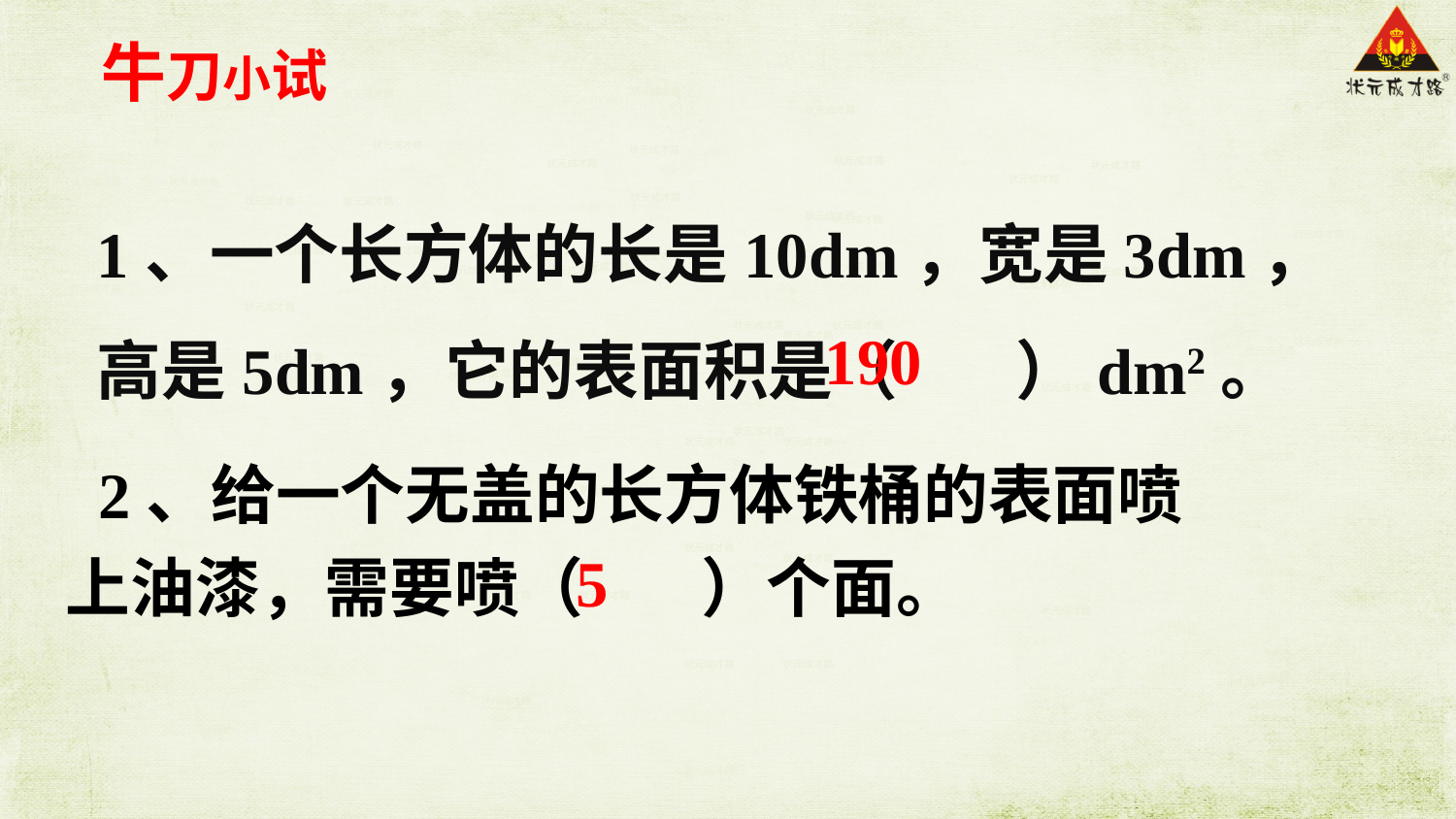

牛刀小试
状元成才路
状元成才路
状元成才路
状元成才路
状元成才路
状元成才路
状元成才路
状元成才路
状元成才路
状元成才路
1、一个长方体的长是10dm，宽是3dm，高是5dm，它的表面积是（        ）dm2。
状元成才路
状元成才路
状元成才路
状元成才路
状元成才路
状元成才路
状元成才路
状元成才路
状元成才路
190
状元成才路
状元成才路
状元成才路
状元成才路
状元成才路
  2、给一个无盖的长方体铁桶的表面喷上油漆，需要喷（        ）个面。
状元成才路
状元成才路
5
状元成才路
状元成才路
状元成才路
状元成才路